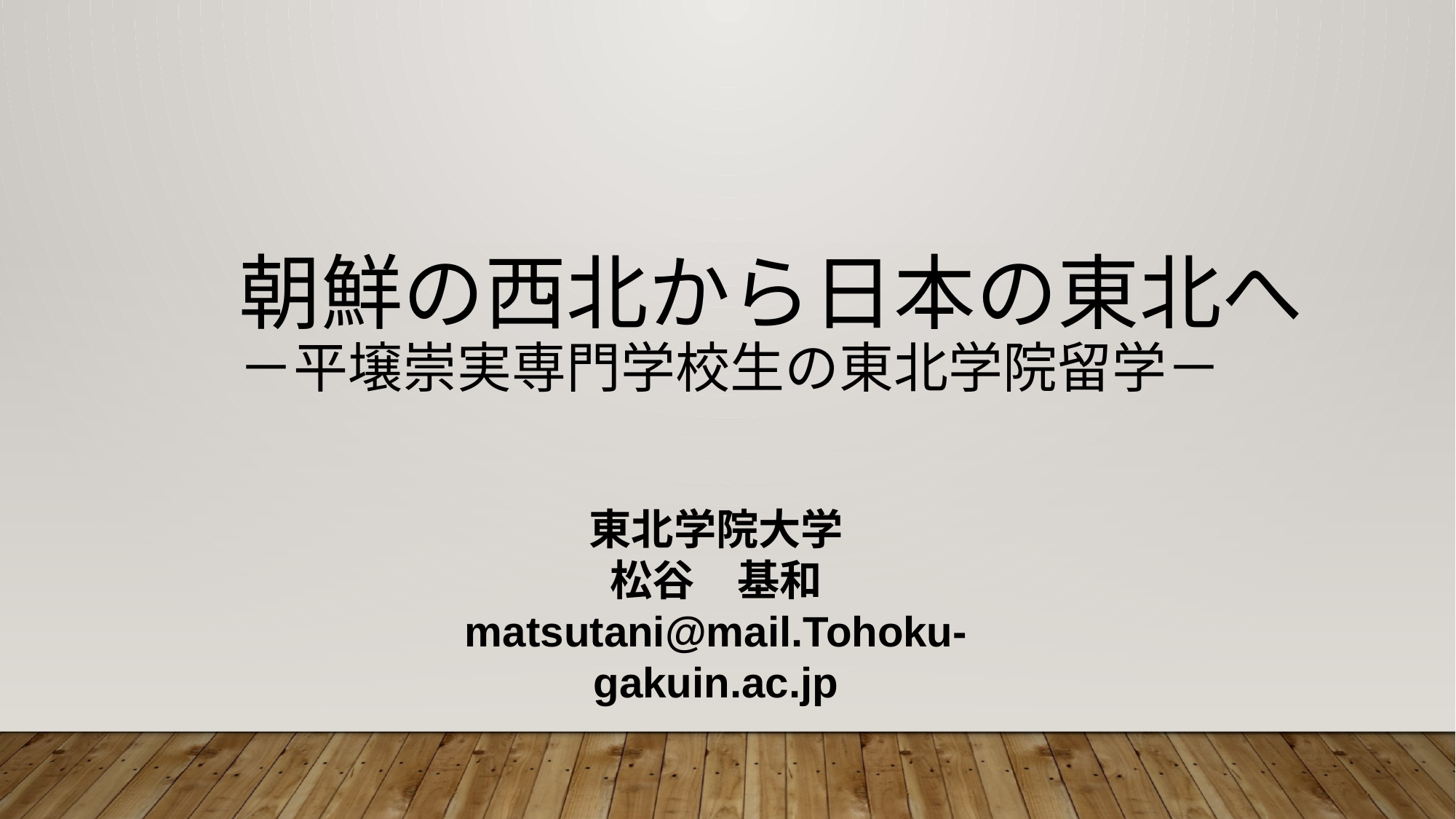

# 朝鮮の西北から日本の東北へ －平壌崇実専門学校生の東北学院留学－
東北学院大学
松谷　基和
matsutani@mail.Tohoku-gakuin.ac.jp